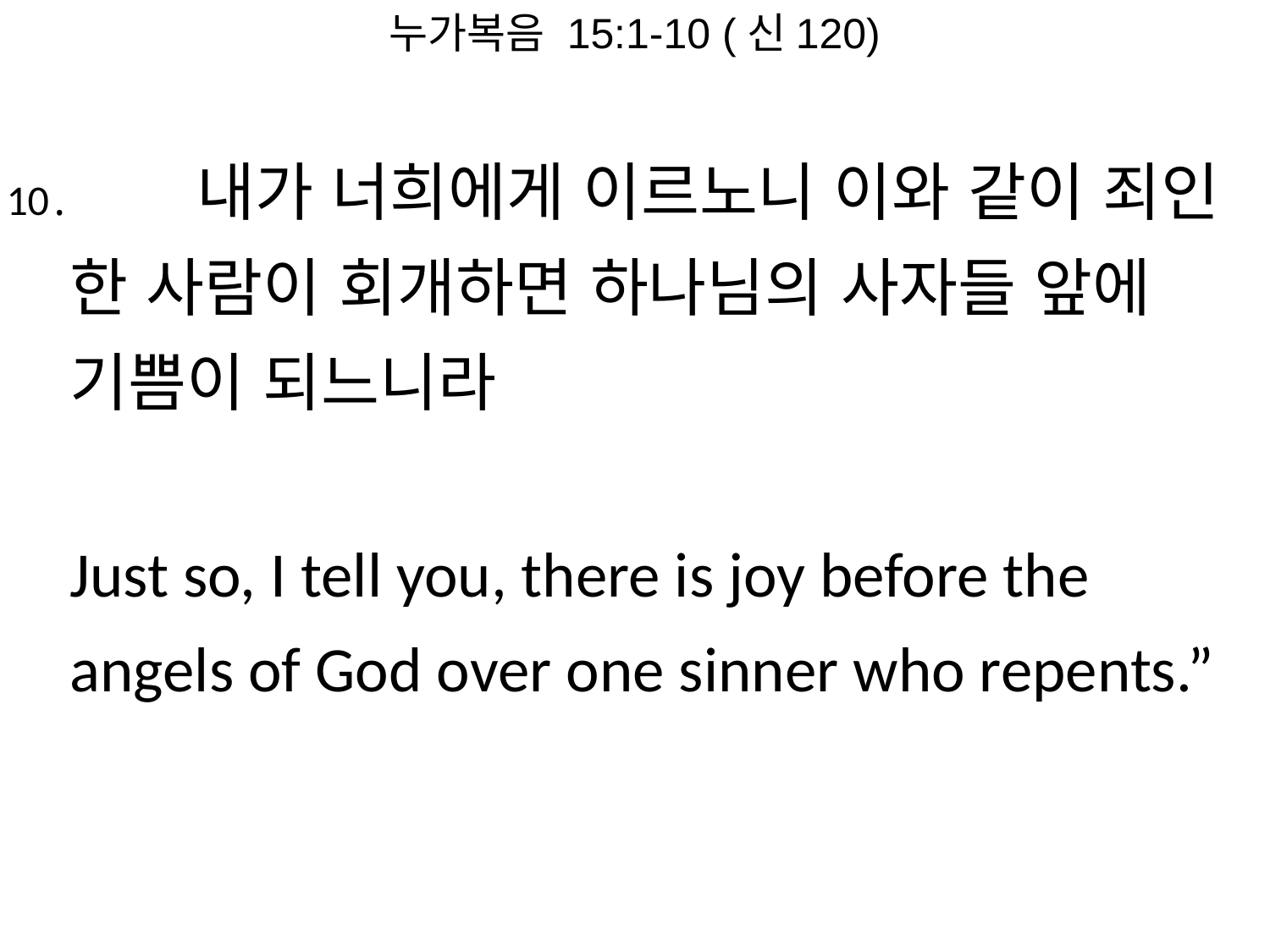

누가복음 15:1-10 (신120)
#
10․	내가 너희에게 이르노니 이와 같이 죄인 한 사람이 회개하면 하나님의 사자들 앞에 기쁨이 되느니라
Just so, I tell you, there is joy before the angels of God over one sinner who repents.”